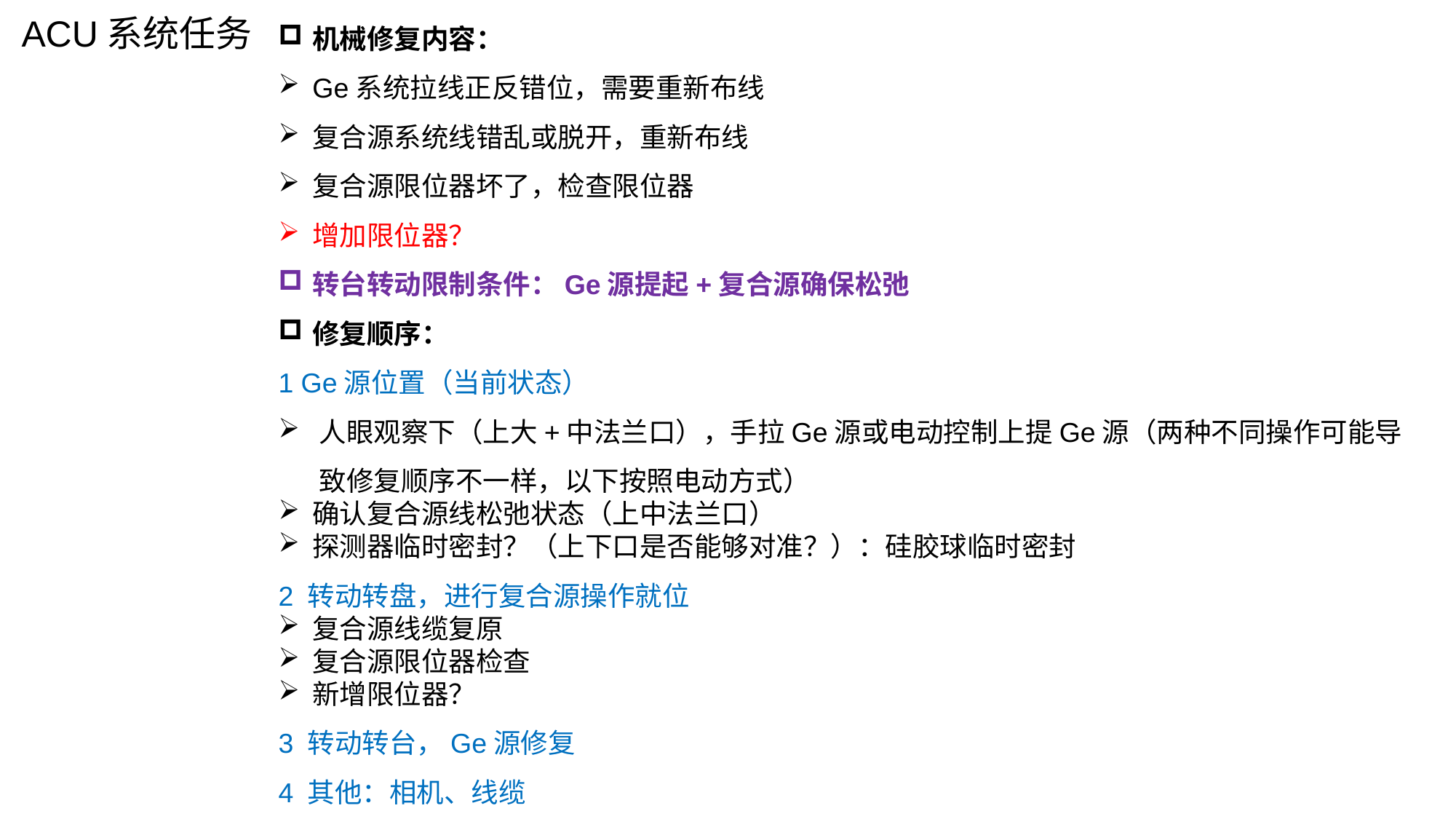

机械修复内容：
Ge系统拉线正反错位，需要重新布线
复合源系统线错乱或脱开，重新布线
复合源限位器坏了，检查限位器
增加限位器？
转台转动限制条件：Ge源提起+复合源确保松弛
修复顺序：
1 Ge源位置（当前状态）
人眼观察下（上大+中法兰口），手拉Ge源或电动控制上提Ge源（两种不同操作可能导致修复顺序不一样，以下按照电动方式）
确认复合源线松弛状态（上中法兰口）
探测器临时密封？（上下口是否能够对准？）：硅胶球临时密封
2 转动转盘，进行复合源操作就位
复合源线缆复原
复合源限位器检查
新增限位器？
3 转动转台，Ge源修复
4 其他：相机、线缆
ACU系统任务